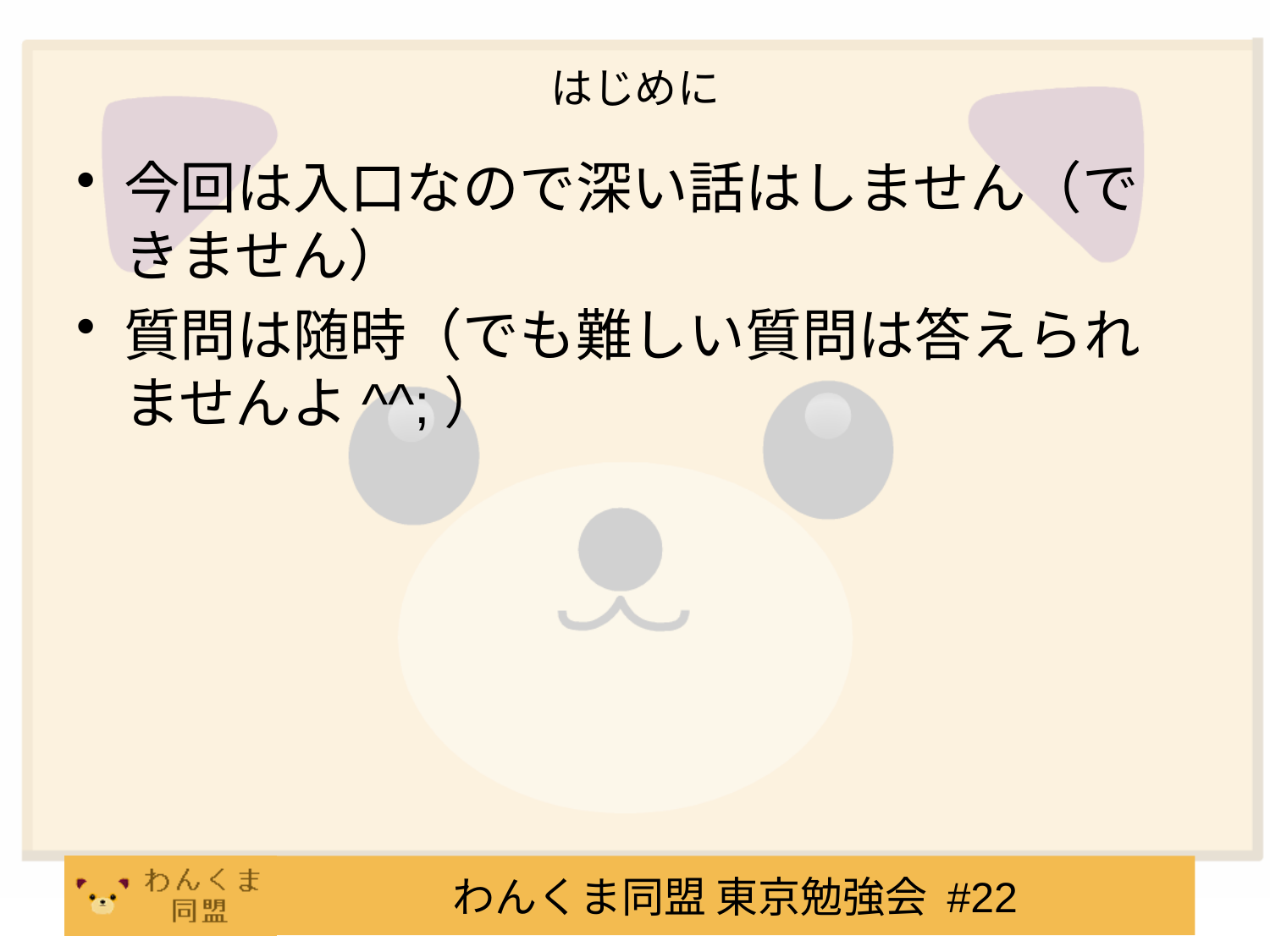

# はじめに
今回は入口なので深い話はしません（できません）
質問は随時（でも難しい質問は答えられませんよ^^;）